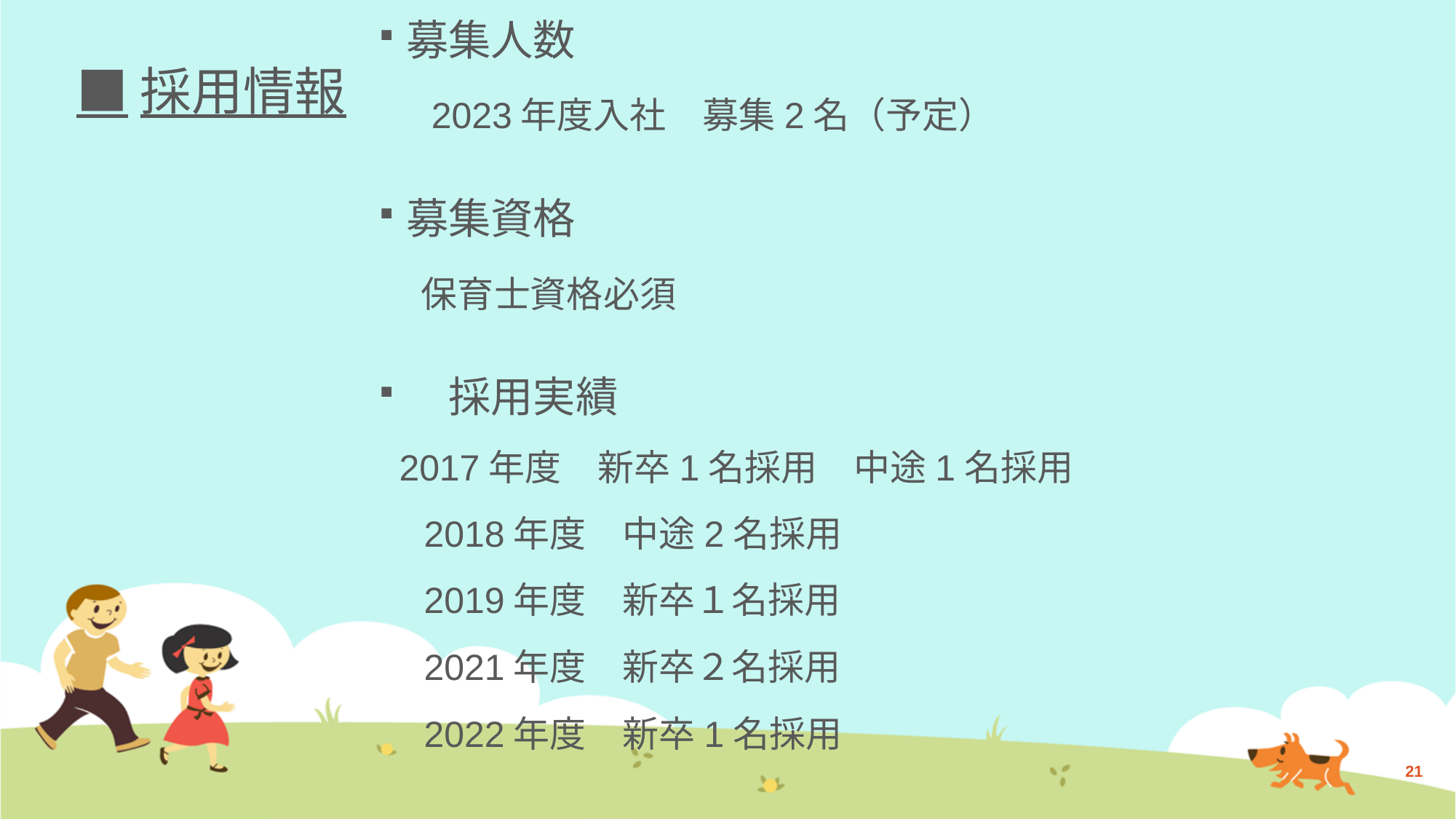

募集人数
　2023年度入社　募集2名（予定）

募集資格
　保育士資格必須

　採用実績
  2017年度　新卒1名採用　中途1名採用
　2018年度　中途2名採用
　2019年度　新卒１名採用
　2021年度　新卒２名採用
　2022年度　新卒1名採用

# ■採用情報
21